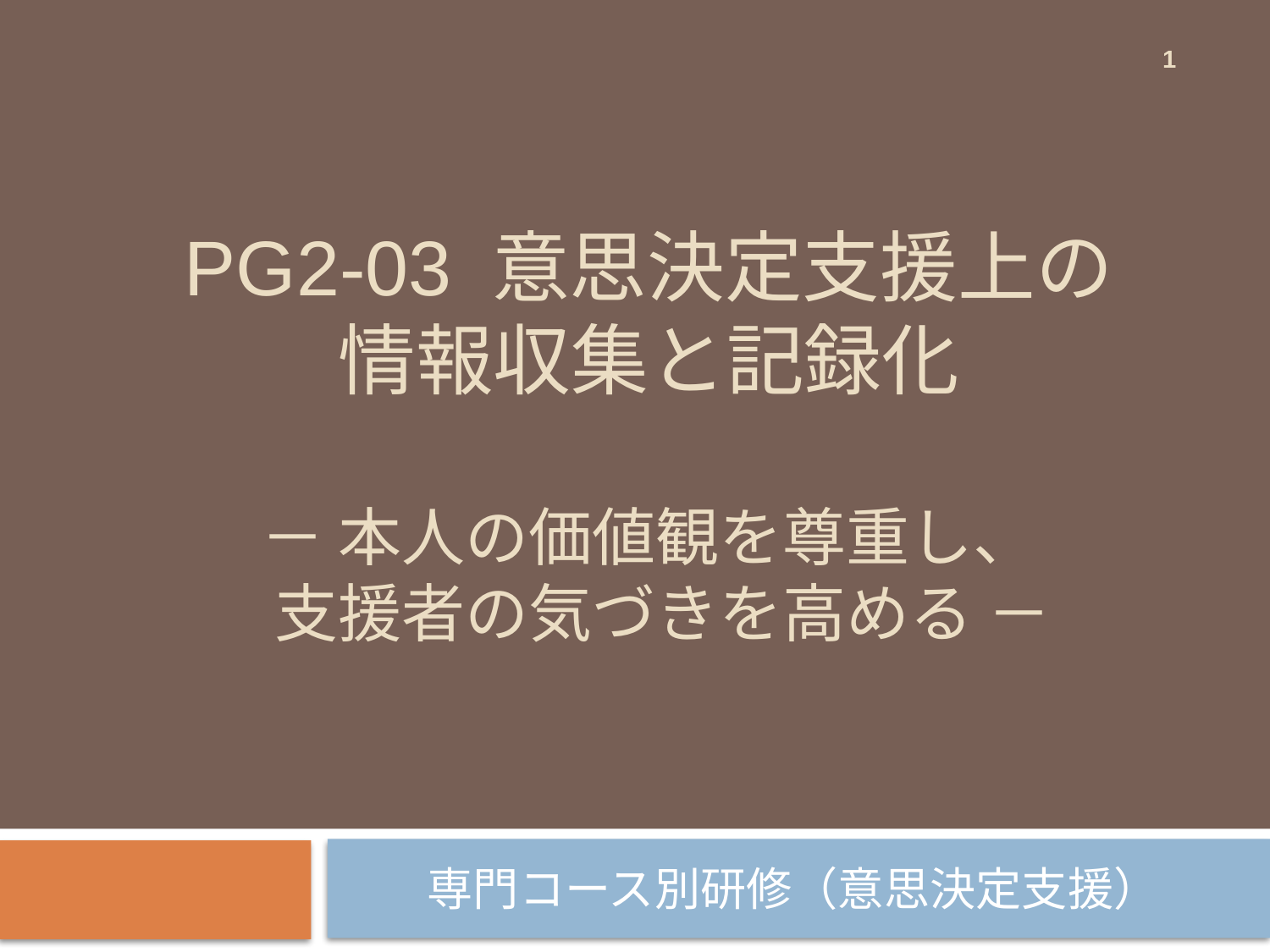

1
# PG2-03 意思決定支援上の 情報収集と記録化 － 本人の価値観を尊重し、 支援者の気づきを高める －
専門コース別研修（意思決定支援）